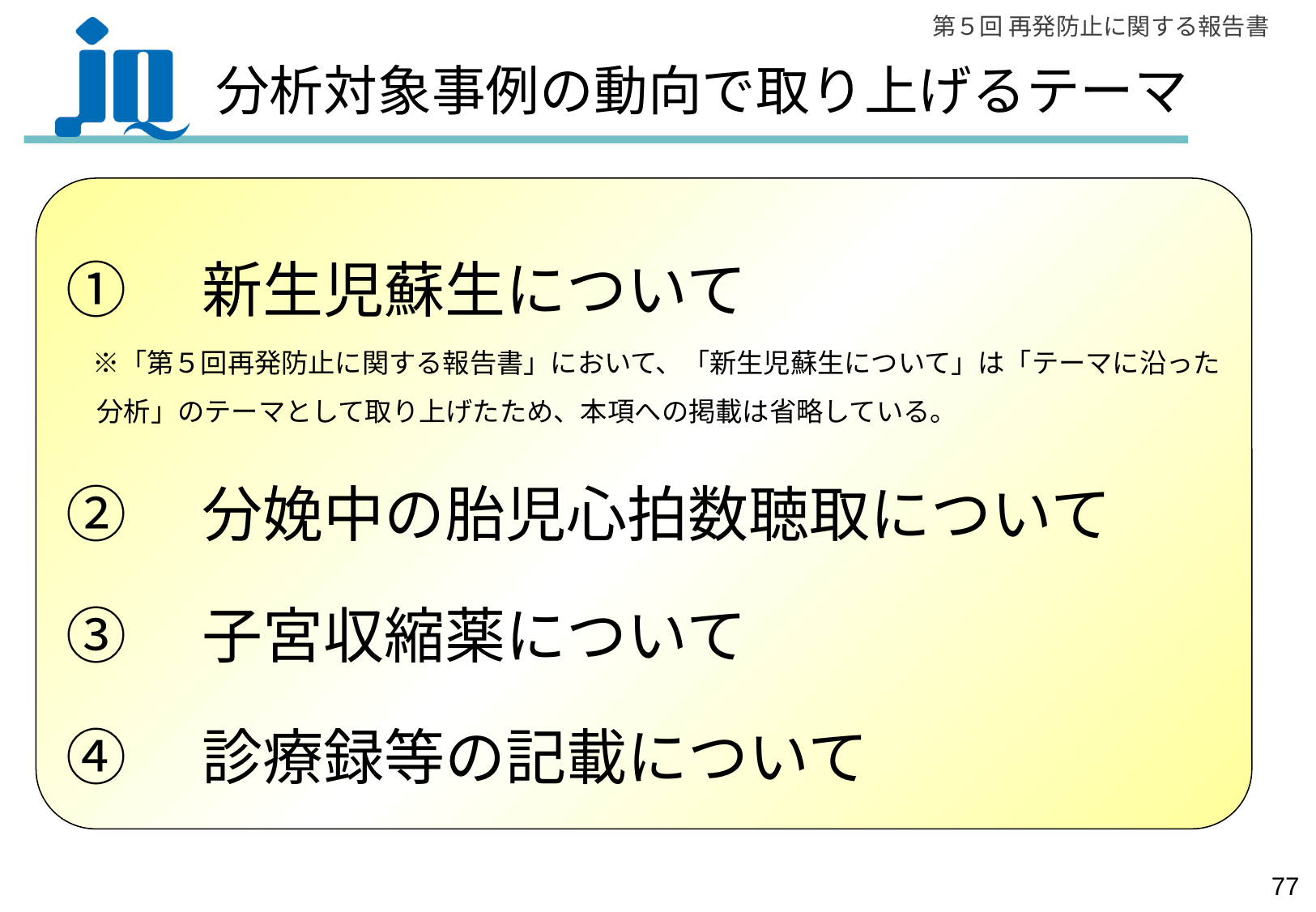

# 分析対象事例の動向で取り上げるテーマ
①　新生児蘇生について
　※「第５回再発防止に関する報告書」において、「新生児蘇生について」は「テーマに沿った分析」のテーマとして取り上げたため、本項への掲載は省略している。
②　分娩中の胎児心拍数聴取について
③　子宮収縮薬について
④　診療録等の記載について
77